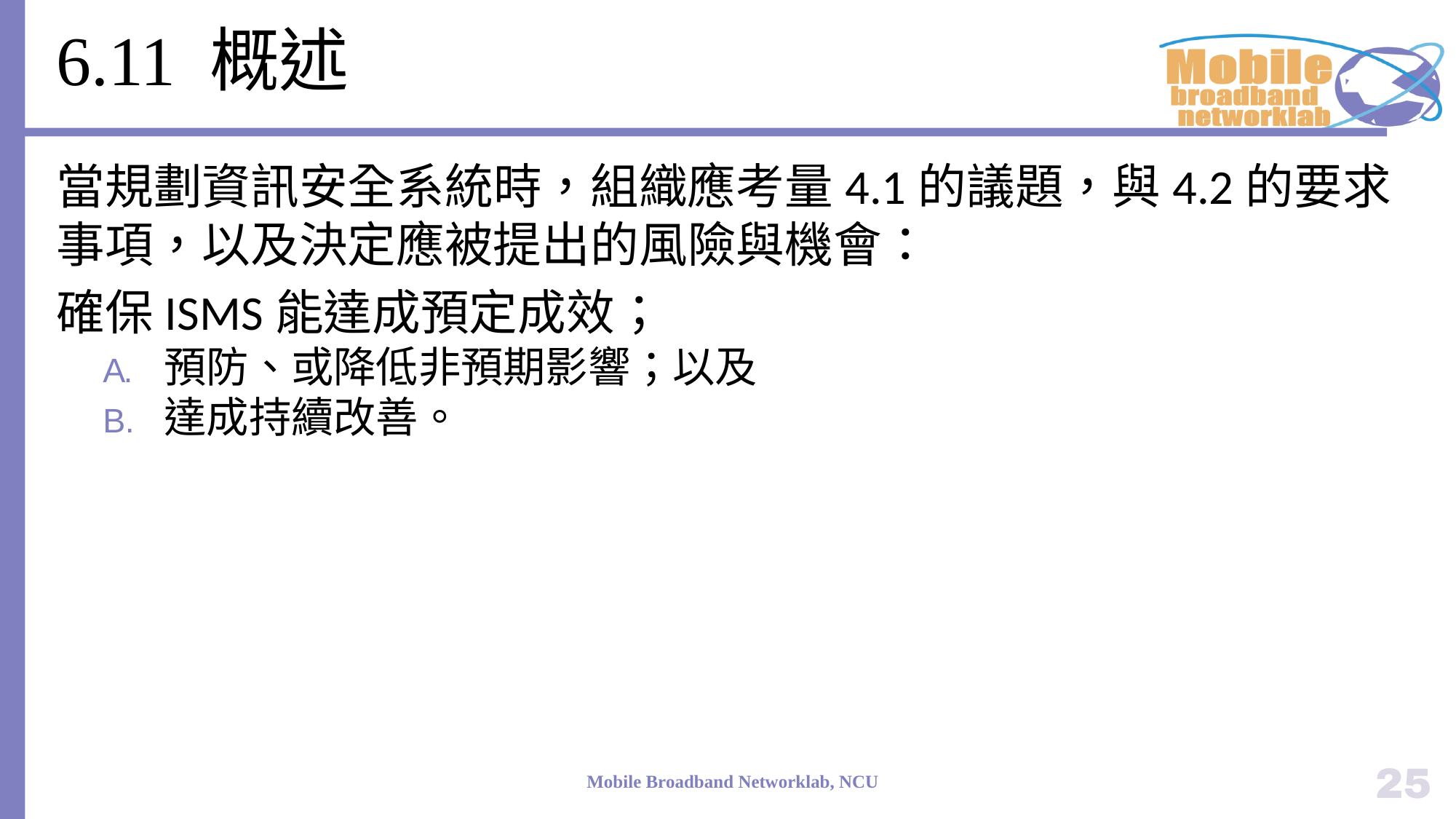

# 6.11 概述
當規劃資訊安全系統時，組織應考量4.1的議題，與4.2的要求事項，以及決定應被提出的風險與機會：
確保ISMS能達成預定成效；
預防、或降低非預期影響；以及
達成持續改善。

25